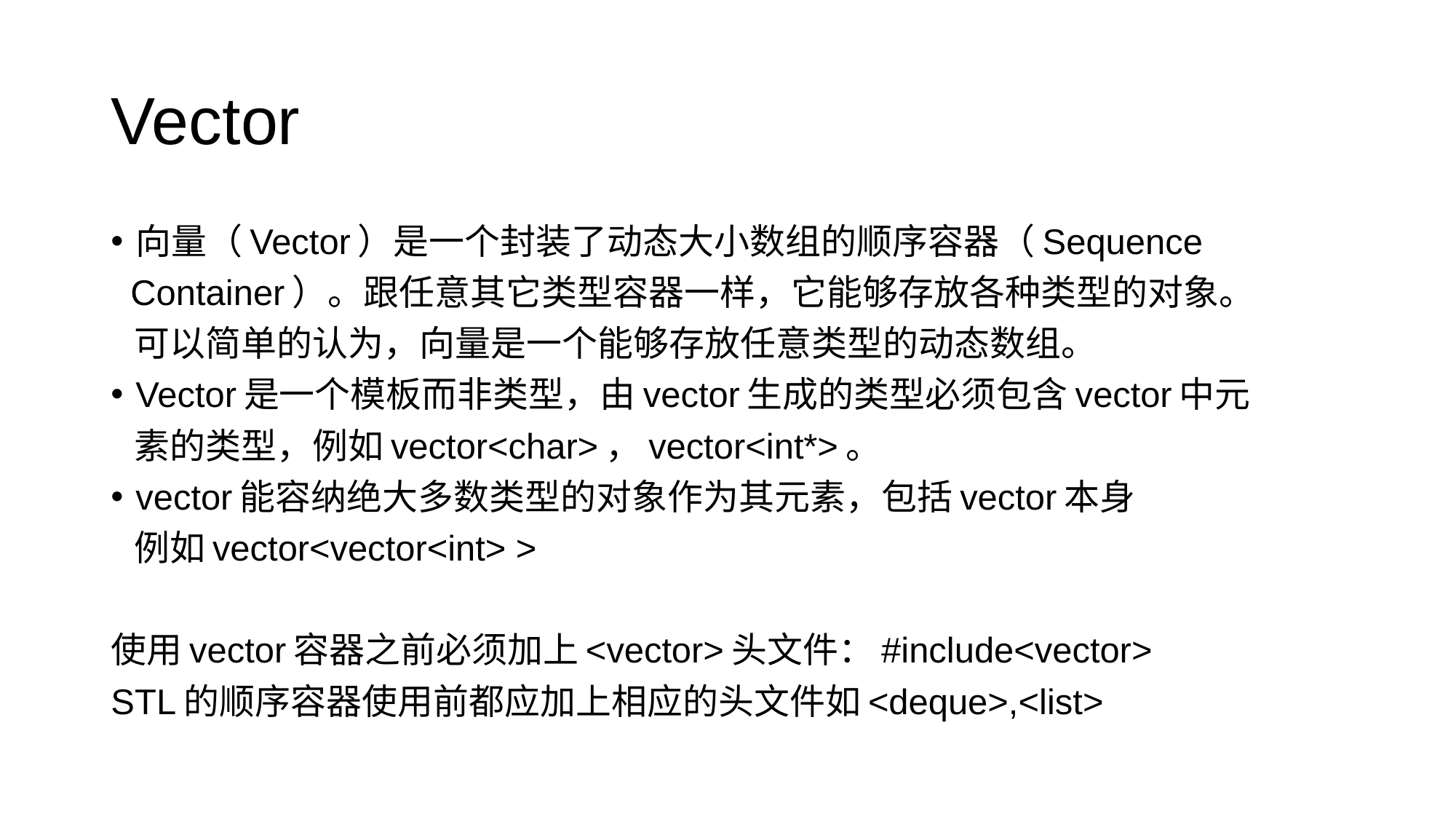

# Vector
向量（Vector）是一个封装了动态大小数组的顺序容器（Sequence
  Container）。跟任意其它类型容器一样，它能够存放各种类型的对象。
  可以简单的认为，向量是一个能够存放任意类型的动态数组。
Vector是一个模板而非类型，由vector生成的类型必须包含vector中元
  素的类型，例如vector<char>，vector<int*>。
vector能容纳绝大多数类型的对象作为其元素，包括vector本身
  例如vector<vector<int> >

使用vector容器之前必须加上<vector>头文件：#include<vector>
STL的顺序容器使用前都应加上相应的头文件如<deque>,<list>